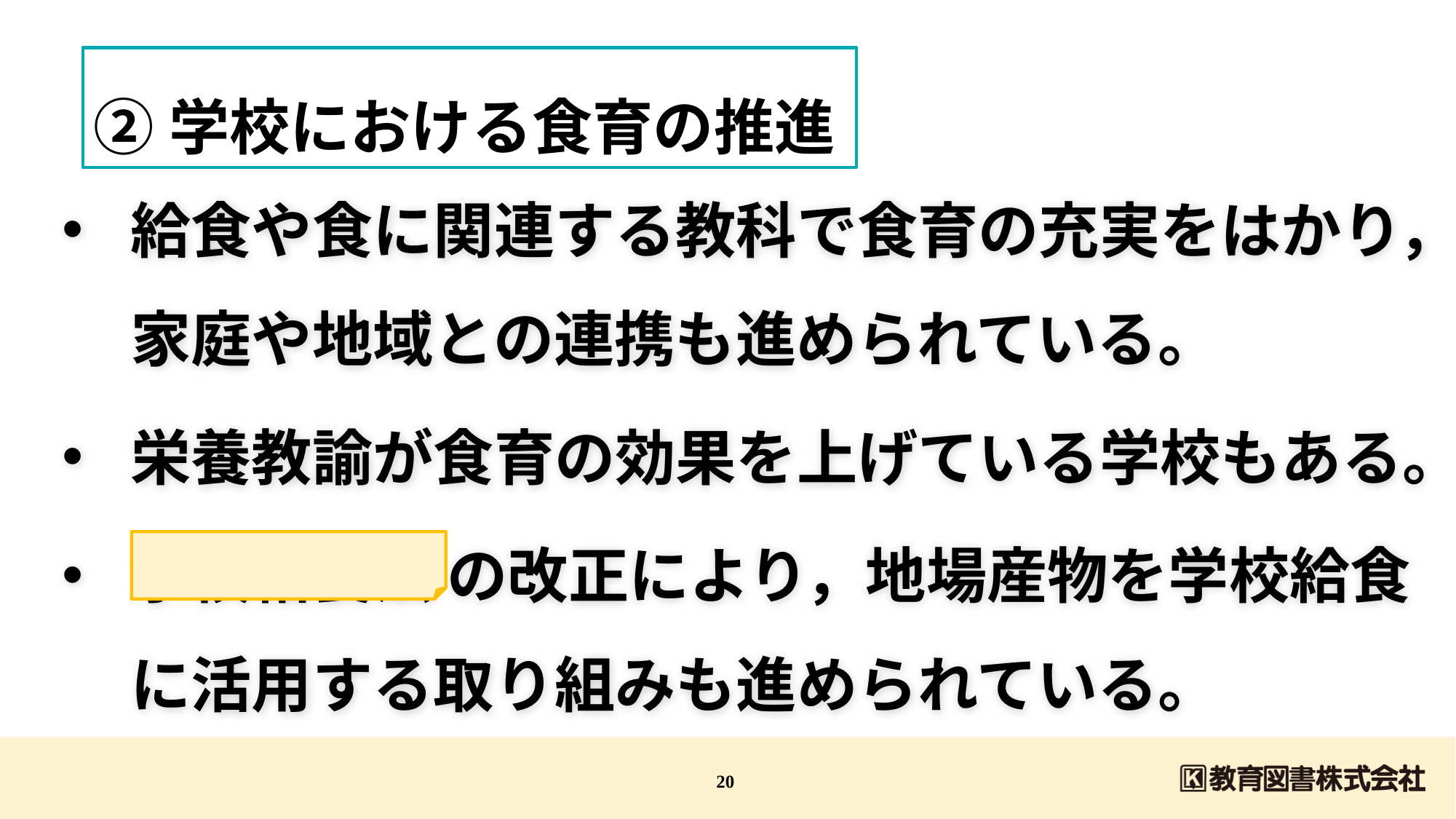

②学校における食育の推進
給食や食に関連する教科で食育の充実をはかり，家庭や地域との連携も進められている。
栄養教諭が食育の効果を上げている学校もある。
学校給食法 の改正により，地場産物を学校給食に活用する取り組みも進められている。

20